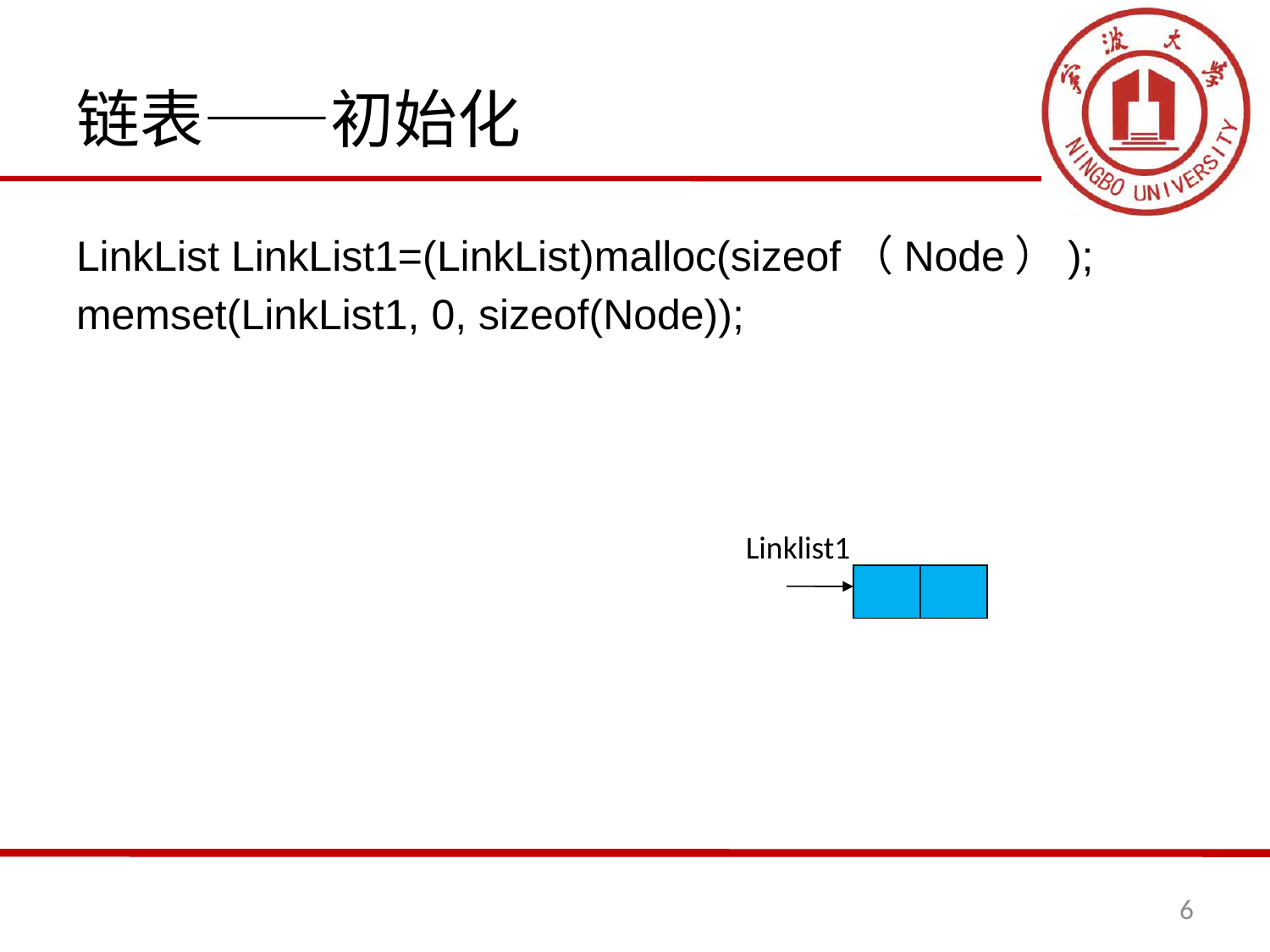

# 链表——初始化
LinkList LinkList1=(LinkList)malloc(sizeof（Node）);
memset(LinkList1, 0, sizeof(Node));

Linklist1

6